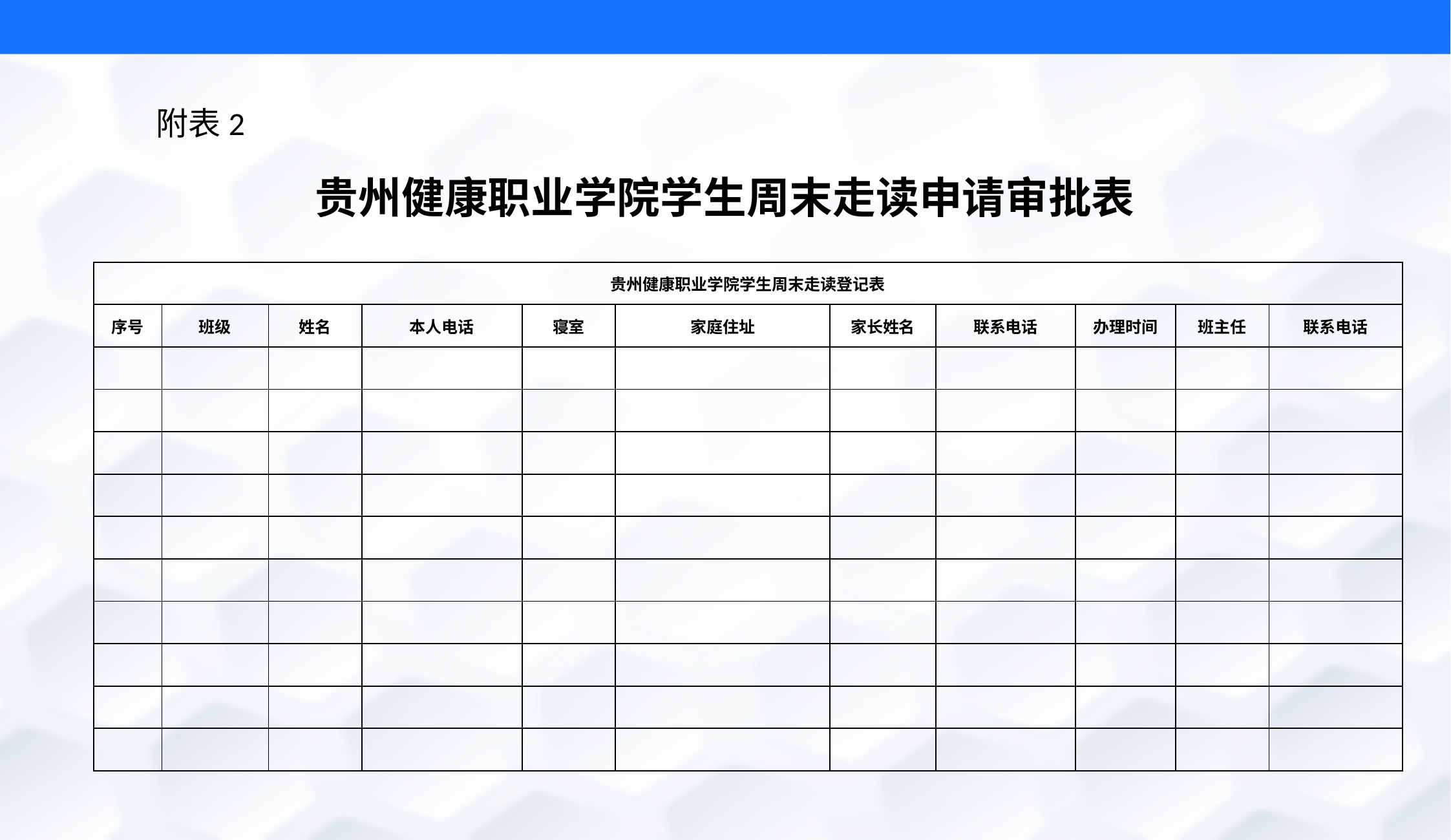

附表2
贵州健康职业学院学生周末走读申请审批表
| 贵州健康职业学院学生周末走读登记表 |  |  |  |  |  |  |  |  |  |  |
| --- | --- | --- | --- | --- | --- | --- | --- | --- | --- | --- |
| 序号 | 班级 | 姓名 | 本人电话 | 寝室 | 家庭住址 | 家长姓名 | 联系电话 | 办理时间 | 班主任 | 联系电话 |
|  |  |  |  |  |  |  |  |  |  |  |
|  |  |  |  |  |  |  |  |  |  |  |
|  |  |  |  |  |  |  |  |  |  |  |
|  |  |  |  |  |  |  |  |  |  |  |
|  |  |  |  |  |  |  |  |  |  |  |
|  |  |  |  |  |  |  |  |  |  |  |
|  |  |  |  |  |  |  |  |  |  |  |
|  |  |  |  |  |  |  |  |  |  |  |
|  |  |  |  |  |  |  |  |  |  |  |
|  |  |  |  |  |  |  |  |  |  |  |